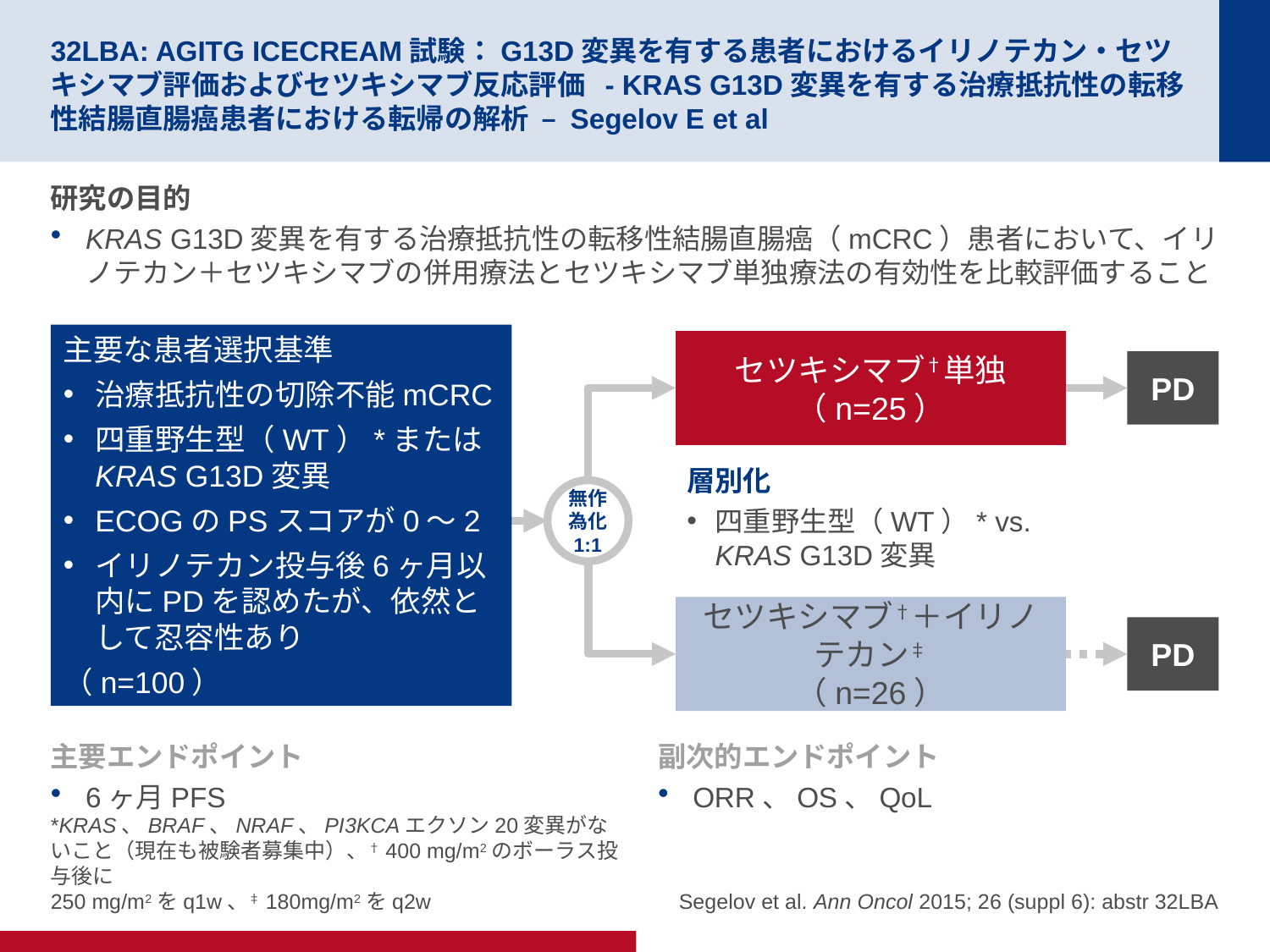

# 32LBA: AGITG ICECREAM試験：G13D変異を有する患者におけるイリノテカン・セツキシマブ評価およびセツキシマブ反応評価  - KRAS G13D変異を有する治療抵抗性の転移性結腸直腸癌患者における転帰の解析  – Segelov E et al
研究の目的
KRAS G13D変異を有する治療抵抗性の転移性結腸直腸癌（mCRC）患者において、イリノテカン＋セツキシマブの併用療法とセツキシマブ単独療法の有効性を比較評価すること
主要な患者選択基準
治療抵抗性の切除不能mCRC
四重野生型（WT）*またはKRAS G13D変異
ECOGのPSスコアが0～2
イリノテカン投与後6ヶ月以内にPDを認めたが、依然として忍容性あり
（n=100）
セツキシマブ†単独
（n=25）
PD
層別化
四重野生型（WT）* vs. KRAS G13D変異
無作
為化
1:1
セツキシマブ†＋イリノテカン‡
（n=26）
PD
主要エンドポイント
6ヶ月PFS

副次的エンドポイント
ORR、OS、QoL
*KRAS、BRAF、NRAF、PI3KCAエクソン20変異がないこと（現在も被験者募集中）、†400 mg/m2のボーラス投与後に
250 mg/m2をq1w、‡180mg/m2をq2w
Segelov et al. Ann Oncol 2015; 26 (suppl 6): abstr 32LBA